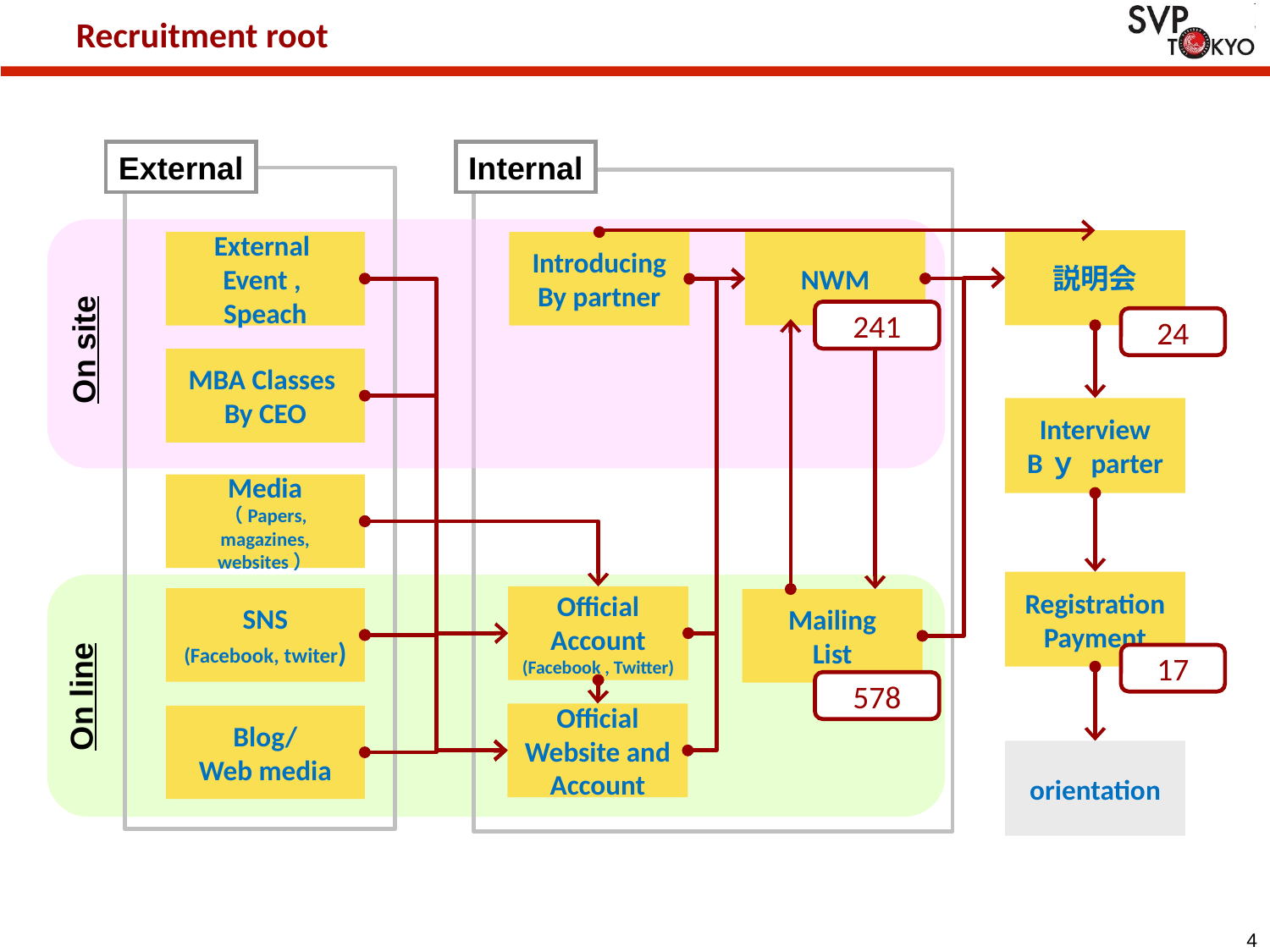

Recruitment root
External
Internal

説明会
External
Event ,
Speach
NWM
Introducing
By partner
241
24
On site
MBA Classes
By CEO
Interview
Bｙ parter
Media
（Papers, magazines, websites）
Registration
Payment

Official Account
(Facebook , Twitter)
SNS
(Facebook, twiter)
Mailing
List
17
On line
578
Official Website and
Account
Blog/
Web media
orientation
4